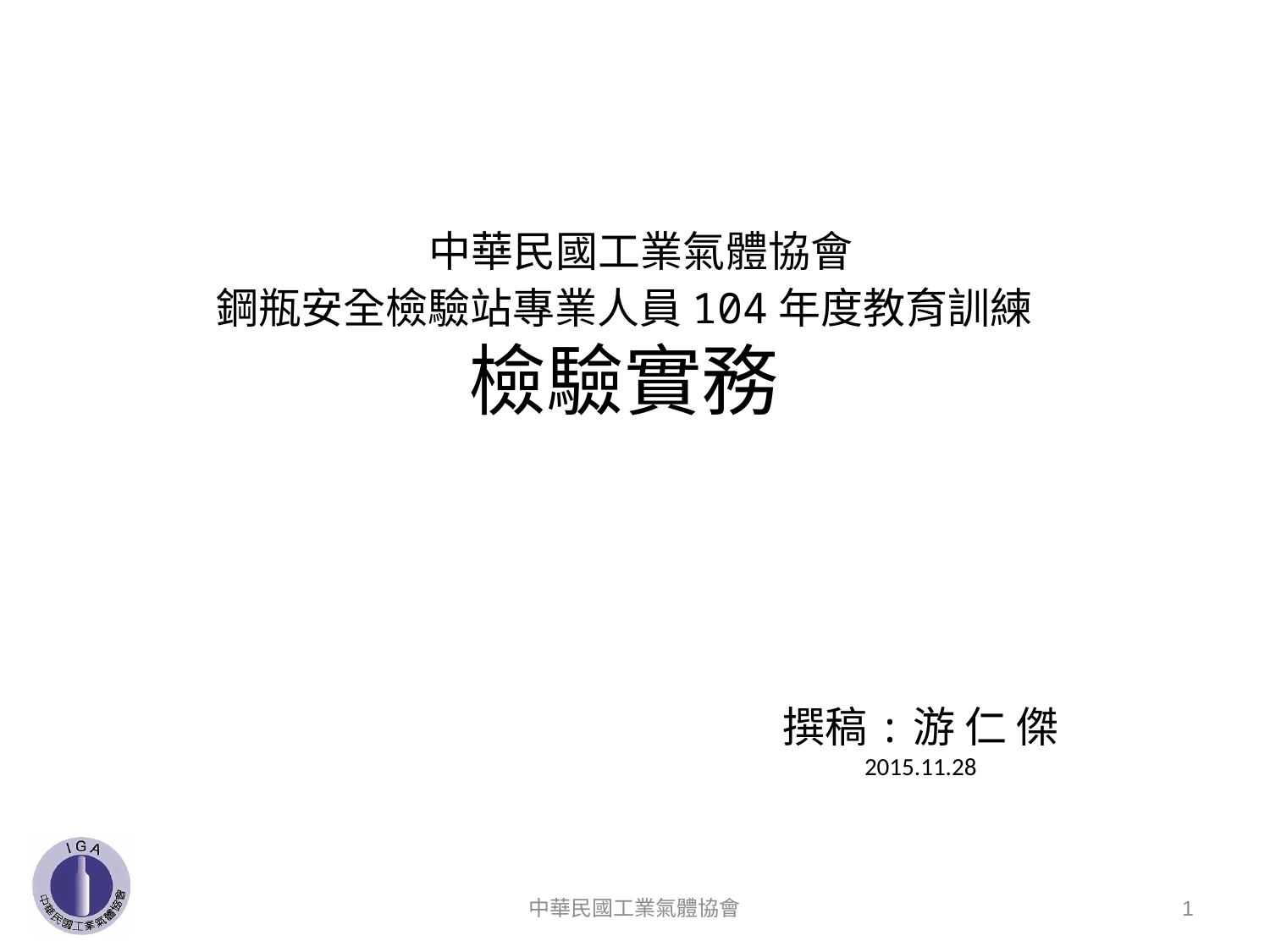

中華民國工業氣體協會
 中華民國工業氣體協會
鋼瓶安全檢驗站專業人員104年度教育訓練
檢驗實務

# 撰稿:游 仁 傑 2015.11.28
1